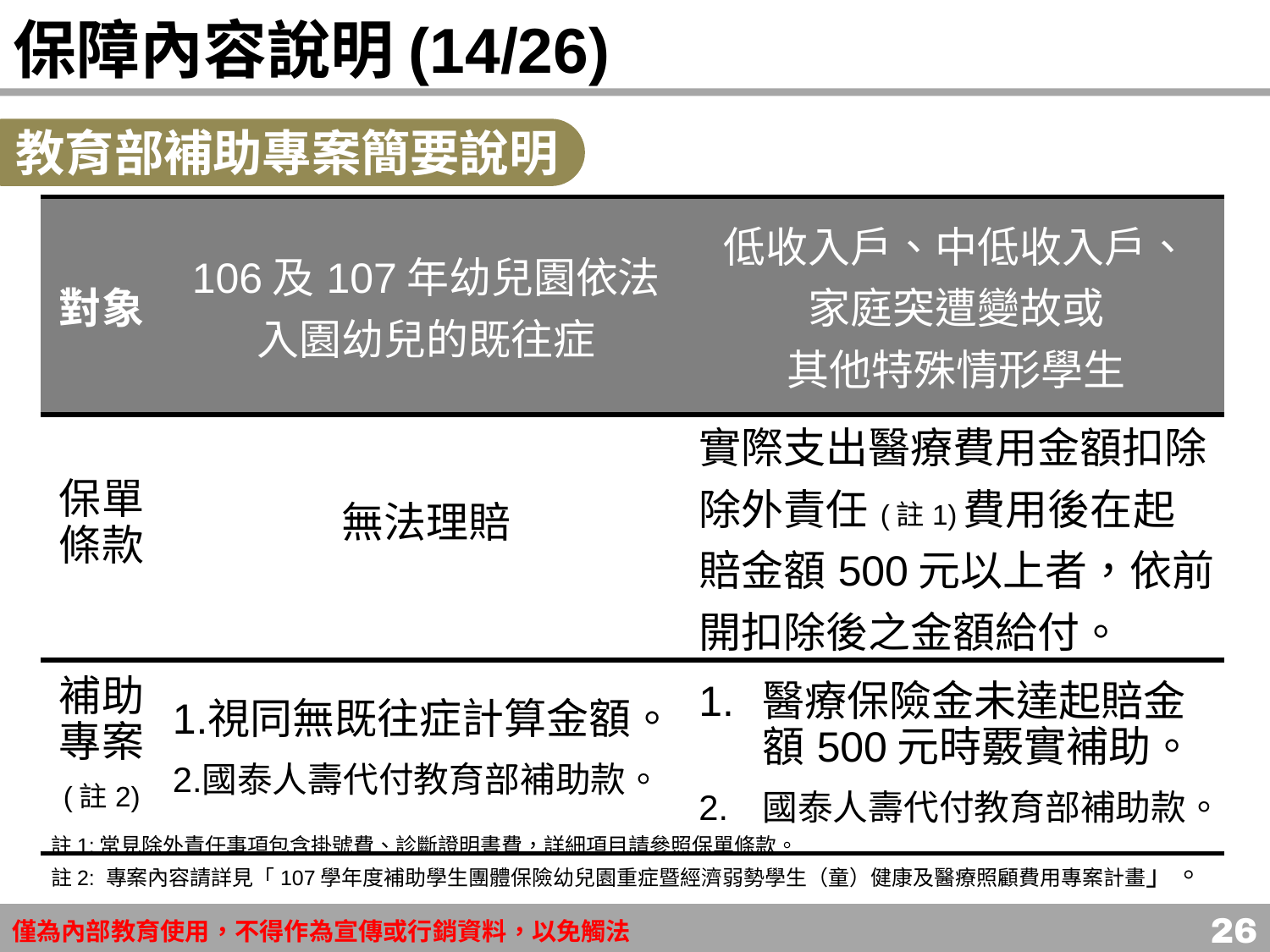

# 保障內容說明(14/26)
教育部補助專案簡要說明

| 對象 | 106及107年幼兒園依法入園幼兒的既往症 | 低收入戶、中低收入戶、 家庭突遭變故或 其他特殊情形學生 |
| --- | --- | --- |
| 保單 條款 | 無法理賠 | 實際支出醫療費用金額扣除除外責任(註1)費用後在起賠金額500元以上者，依前開扣除後之金額給付。 |
| 補助 專案 (註2) | 視同無既往症計算金額。 國泰人壽代付教育部補助款。 | 醫療保險金未達起賠金額500元時覈實補助。 國泰人壽代付教育部補助款。 |
註1:常見除外責任事項包含掛號費、診斷證明書費，詳細項目請參照保單條款。
註2: 專案內容請詳見「107學年度補助學生團體保險幼兒園重症暨經濟弱勢學生（童）健康及醫療照顧費用專案計畫」。
26